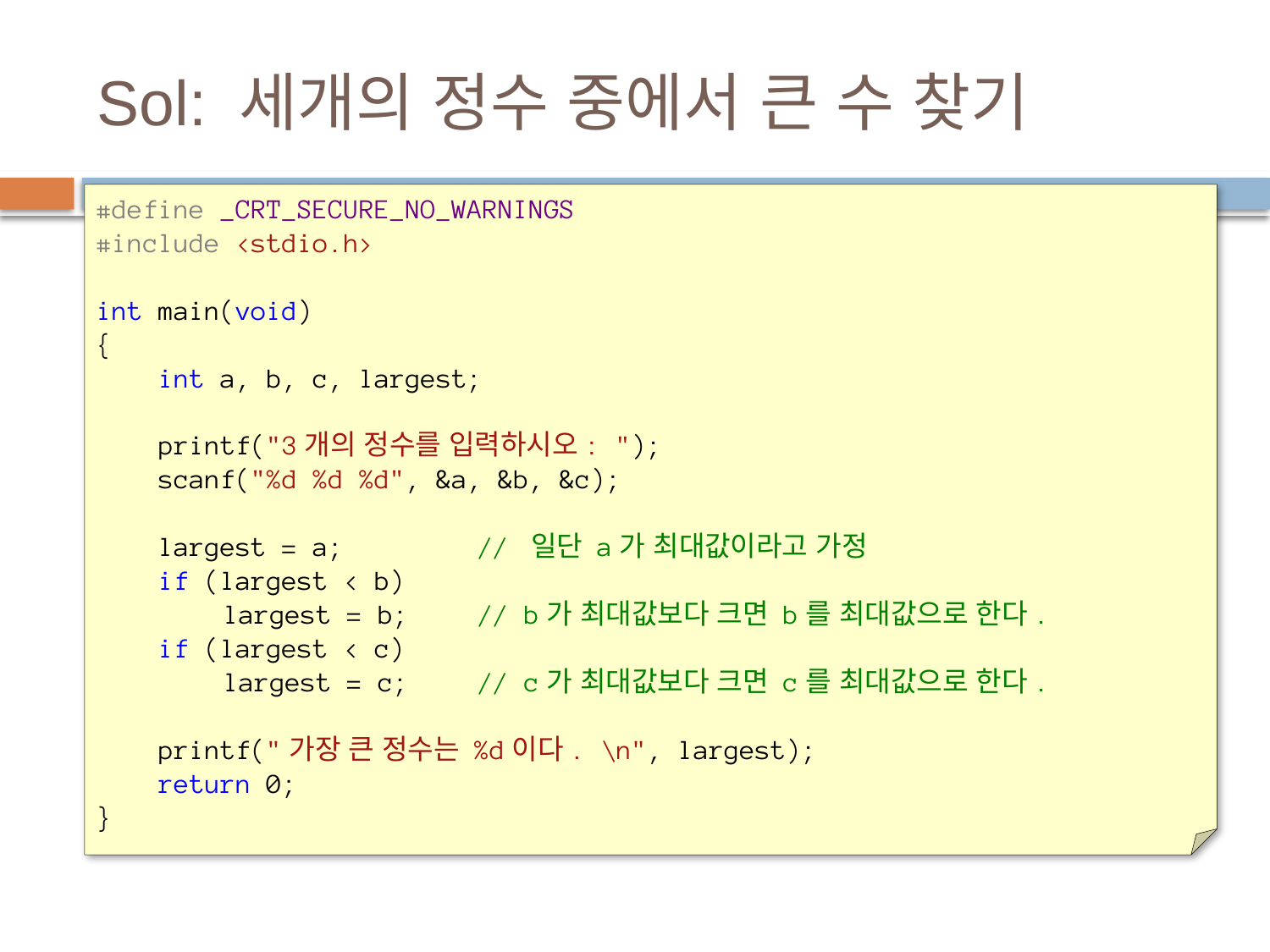

# Sol: 세개의 정수 중에서 큰 수 찾기
#define _CRT_SECURE_NO_WARNINGS
#include <stdio.h>

int main(void)
{
    int a, b, c, largest;

    printf("3개의 정수를 입력하시오: ");
    scanf("%d %d %d", &a, &b, &c);

    largest = a;        	// 일단 a가 최대값이라고 가정
    if (largest < b)
	largest = b;    	// b가 최대값보다 크면 b를 최대값으로 한다.
    if (largest < c)
	largest = c;	// c가 최대값보다 크면 c를 최대값으로 한다.

    printf("가장 큰 정수는 %d이다. \n", largest);
    return 0;
}